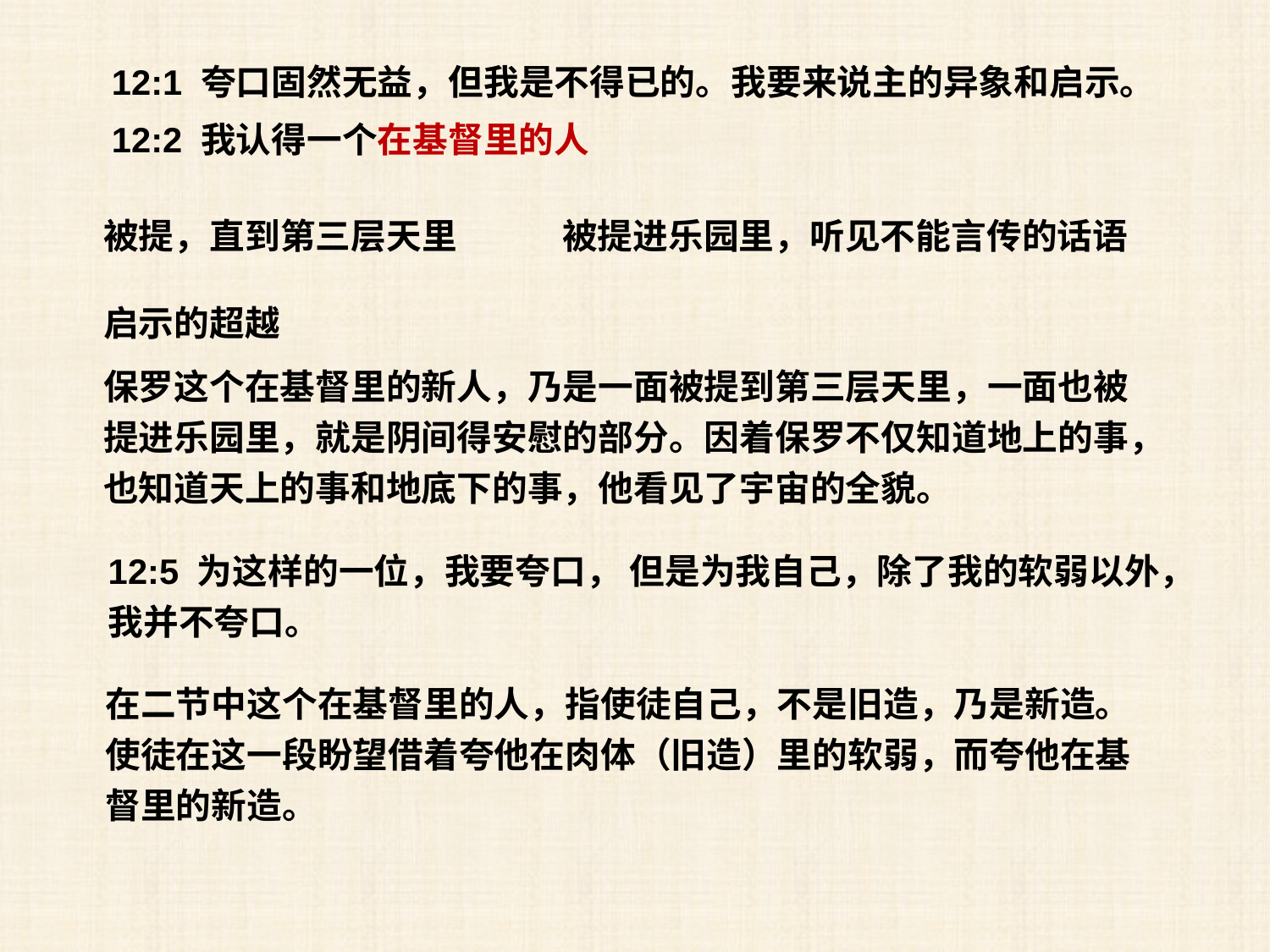

12:1 夸口固然无益，但我是不得已的。我要来说主的异象和启示。
12:2 我认得一个在基督里的人
被提，直到第三层天里
被提进乐园里，听见不能言传的话语
启示的超越
保罗这个在基督里的新人，乃是一面被提到第三层天里，一面也被提进乐园里，就是阴间得安慰的部分。因着保罗不仅知道地上的事，也知道天上的事和地底下的事，他看见了宇宙的全貌。
12:5 为这样的一位，我要夸口， 但是为我自己，除了我的软弱以外，我并不夸口。
在二节中这个在基督里的人，指使徒自己，不是旧造，乃是新造。使徒在这一段盼望借着夸他在肉体（旧造）里的软弱，而夸他在基督里的新造。